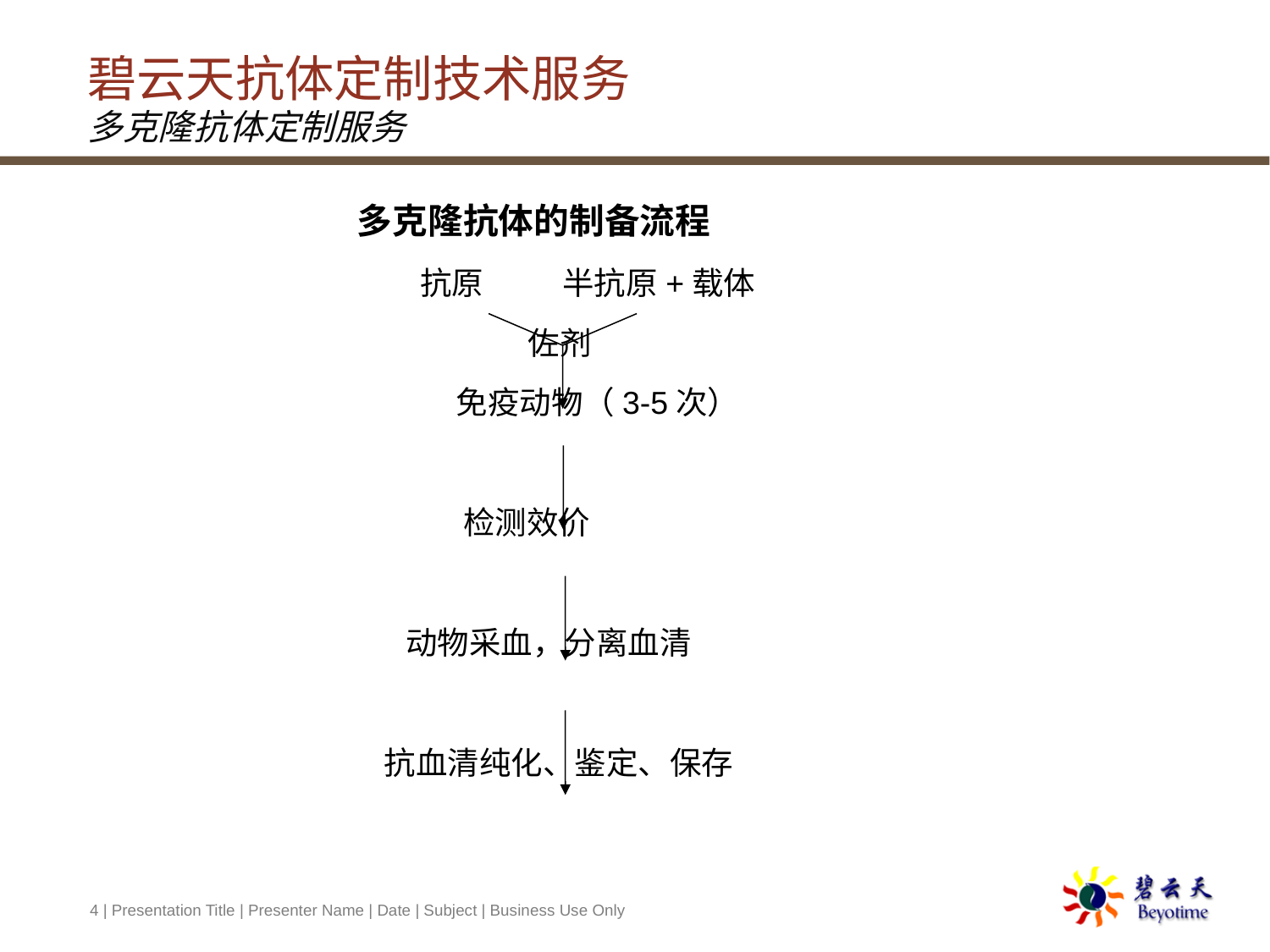

# 碧云天抗体定制技术服务 多克隆抗体定制服务
      多克隆抗体的制备流程
               抗原           半抗原+载体
                              佐剂
                    免疫动物（3-5次）

                     检测效价

             动物采血，分离血清

          抗血清纯化、鉴定、保存

4 | Presentation Title | Presenter Name | Date | Subject | Business Use Only